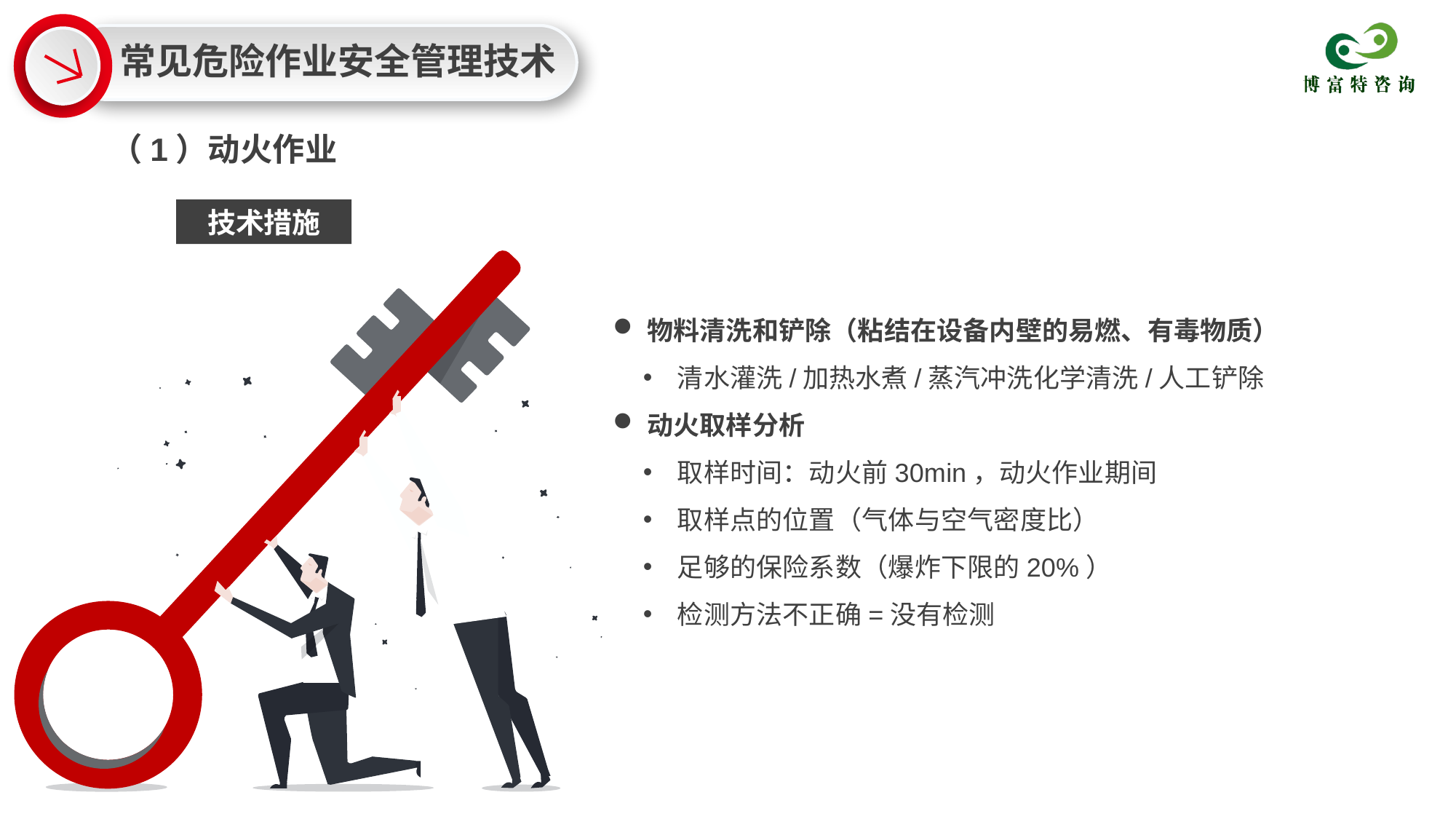

常见危险作业安全管理技术
（1）动火作业
技术措施

物料清洗和铲除（粘结在设备内壁的易燃、有毒物质）
清水灌洗/加热水煮/蒸汽冲洗化学清洗/人工铲除
动火取样分析
取样时间：动火前30min，动火作业期间
取样点的位置（气体与空气密度比）
足够的保险系数（爆炸下限的20%）
检测方法不正确=没有检测